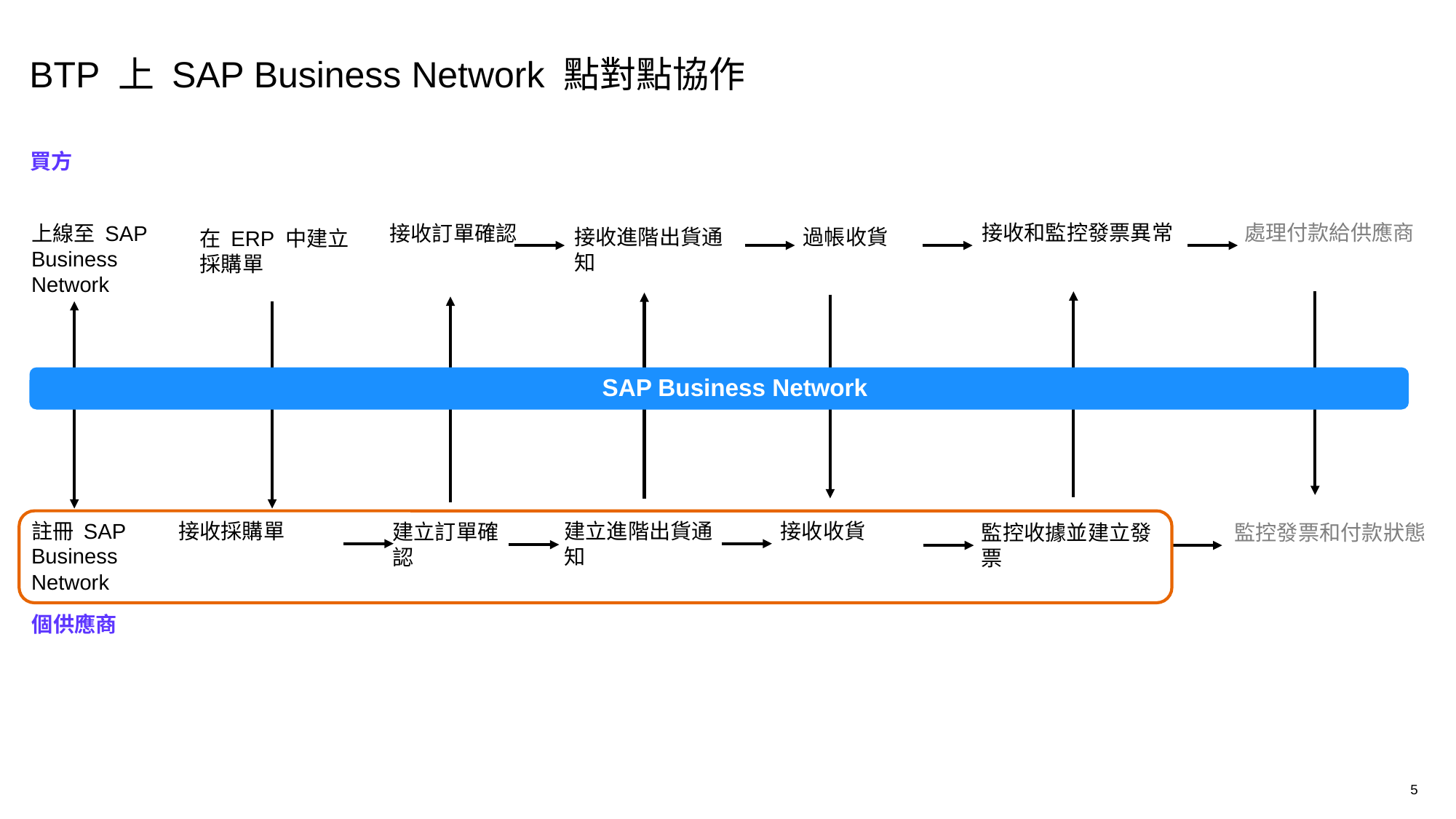

BTP 上 SAP Business Network 點對點協作
買方
接收和監控發票異常
處理付款給供應商
接收訂單確認
上線至 SAP Business Network
接收進階出貨通知
過帳收貨
在 ERP 中建立採購單

SAP Business Network

註冊 SAP Business Network
接收收貨
接收採購單
建立進階出貨通知
建立訂單確認
監控收據並建立發票
監控發票和付款狀態
個供應商